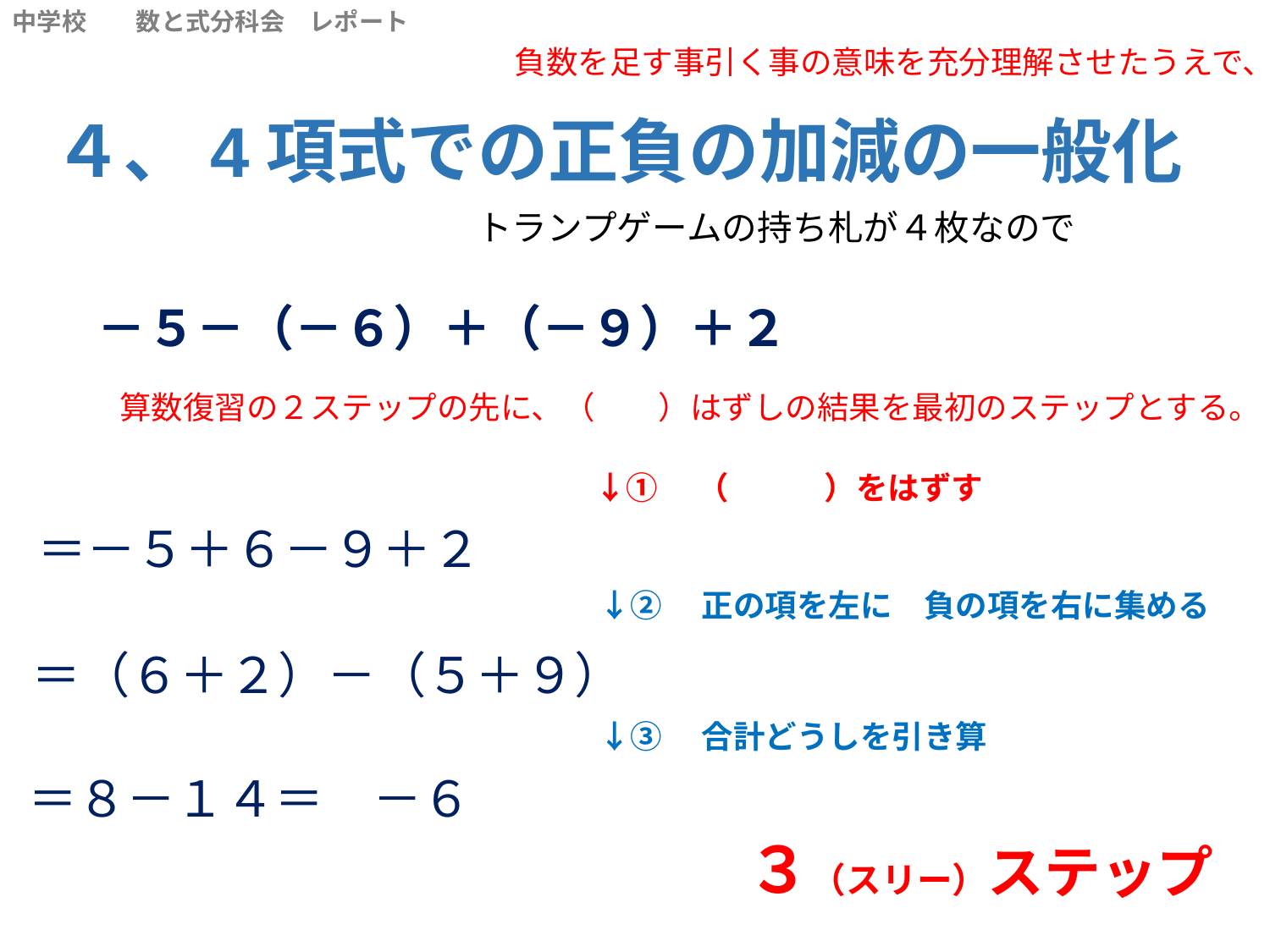

中学校　　数と式分科会　レポート
負数を足す事引く事の意味を充分理解させたうえで、
４、4項式での正負の加減の一般化
　　　　　　　　　　　　トランプゲームの持ち札が４枚なので
－５－（－６）＋（－９）＋２
算数復習の２ステップの先に、（　　）はずしの結果を最初のステップとする。
 ↓①　（　　　）をはずす
＝－５＋６－９＋２
↓②　正の項を左に　負の項を右に集める
＝（６＋２）－（５＋９）
↓③　合計どうしを引き算
＝８－１４＝　－６
３（スリー）ステップ